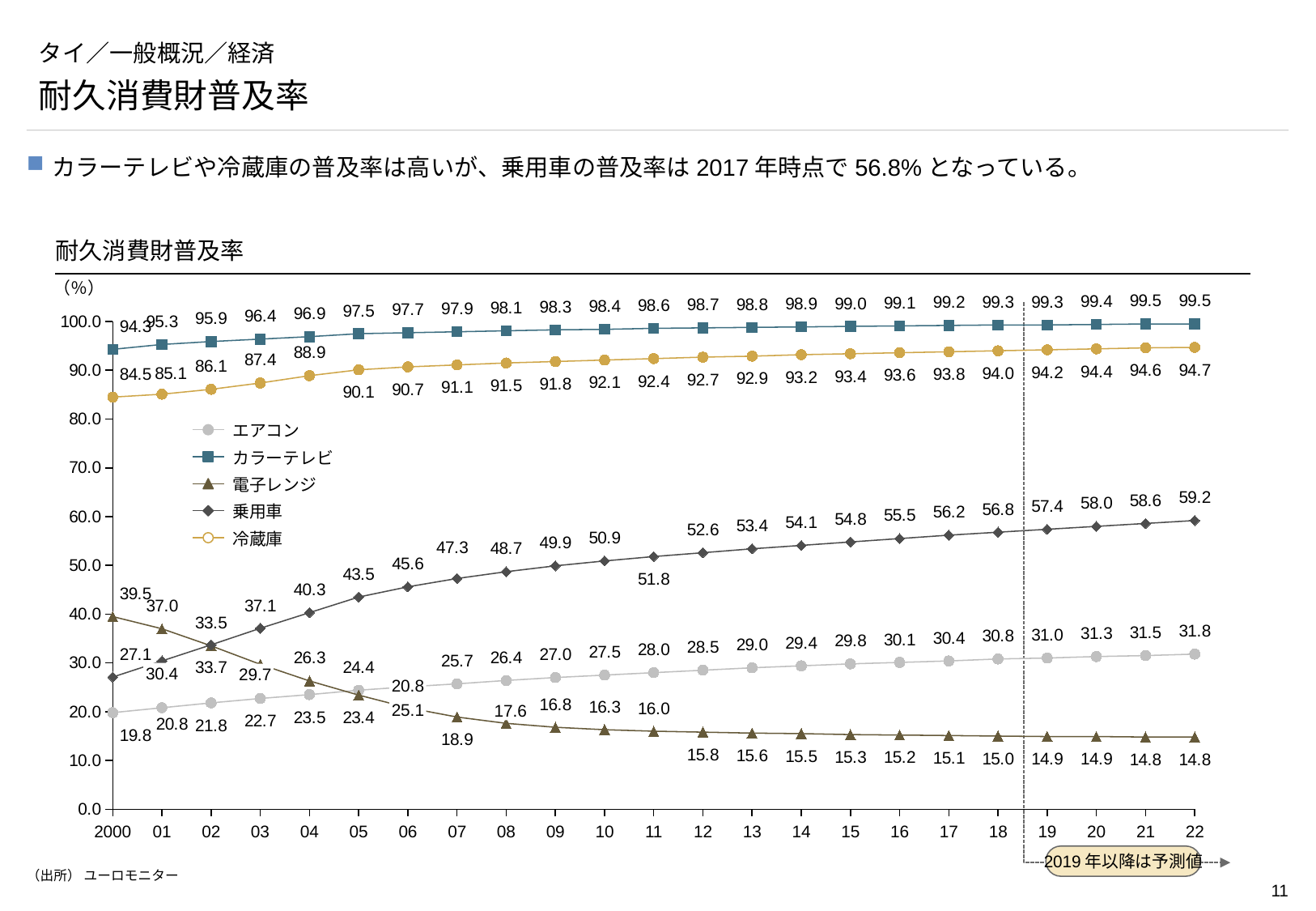

# タイ／一般概況／経済
耐久消費財普及率
カラーテレビや冷蔵庫の普及率は高いが、乗用車の普及率は2017年時点で56.8%となっている。
耐久消費財普及率
（％）

### Chart

| Category |  |  |  |  |  |
|---|---|---|---|---|---|
2019年以降は予測値
エアコン

カラーテレビ

電子レンジ

乗用車

冷蔵庫

30.4
29.7
20.8
25.1
17.6
2000
01
02
03
04
05
06
07
08
09
10
11
12
13
14
15
16
17
18
19
20
21
22
（出所） ユーロモニター